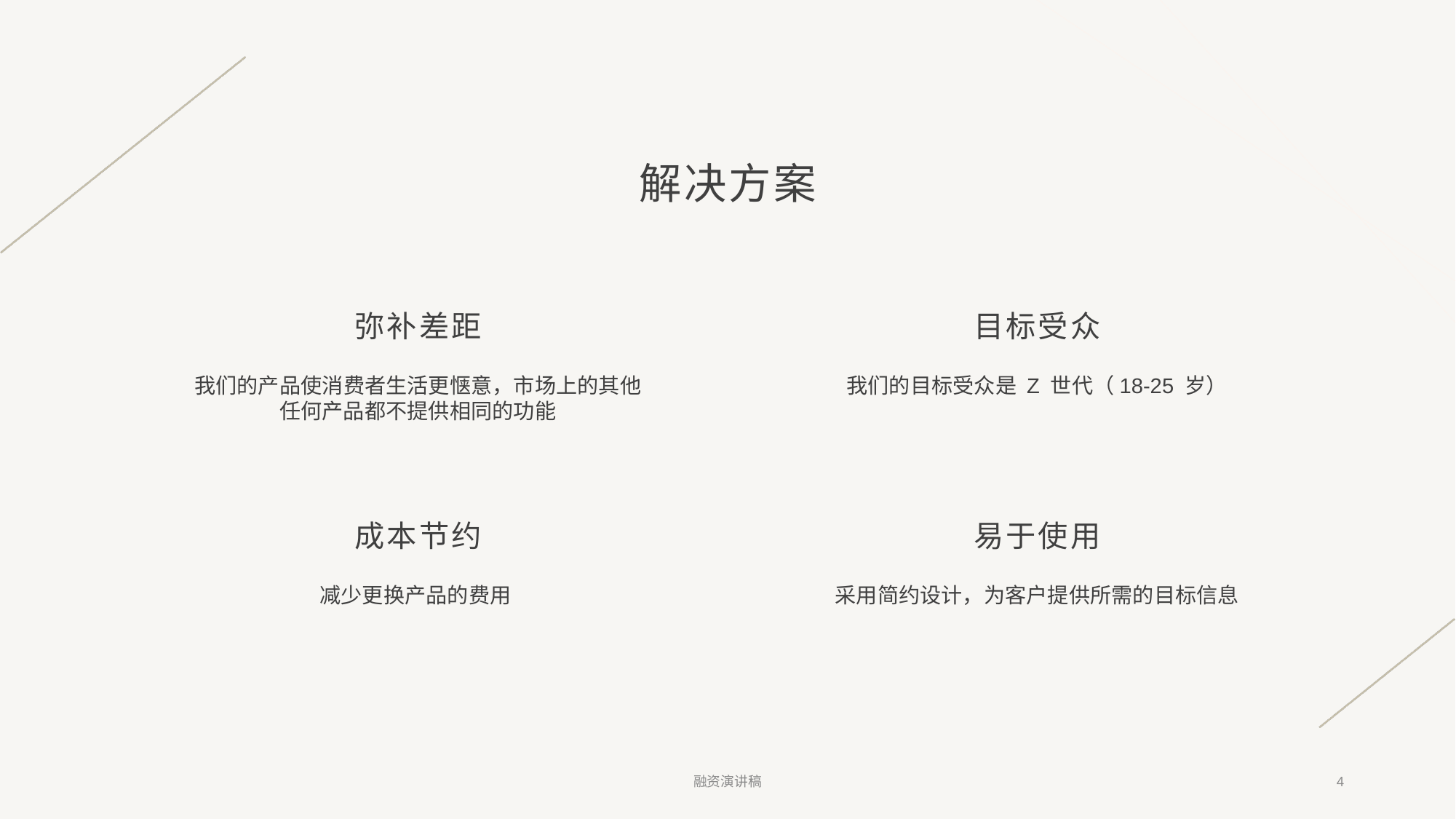

# 解决方案
弥补差距
目标受众
我们的产品使消费者生活更惬意，市场上的其他任何产品都不提供相同的功能
我们的目标受众是 Z 世代（18-25 岁）

成本节约
易于使用
减少更换产品的费用

采用简约设计，为客户提供所需的目标信息
融资演讲稿
4